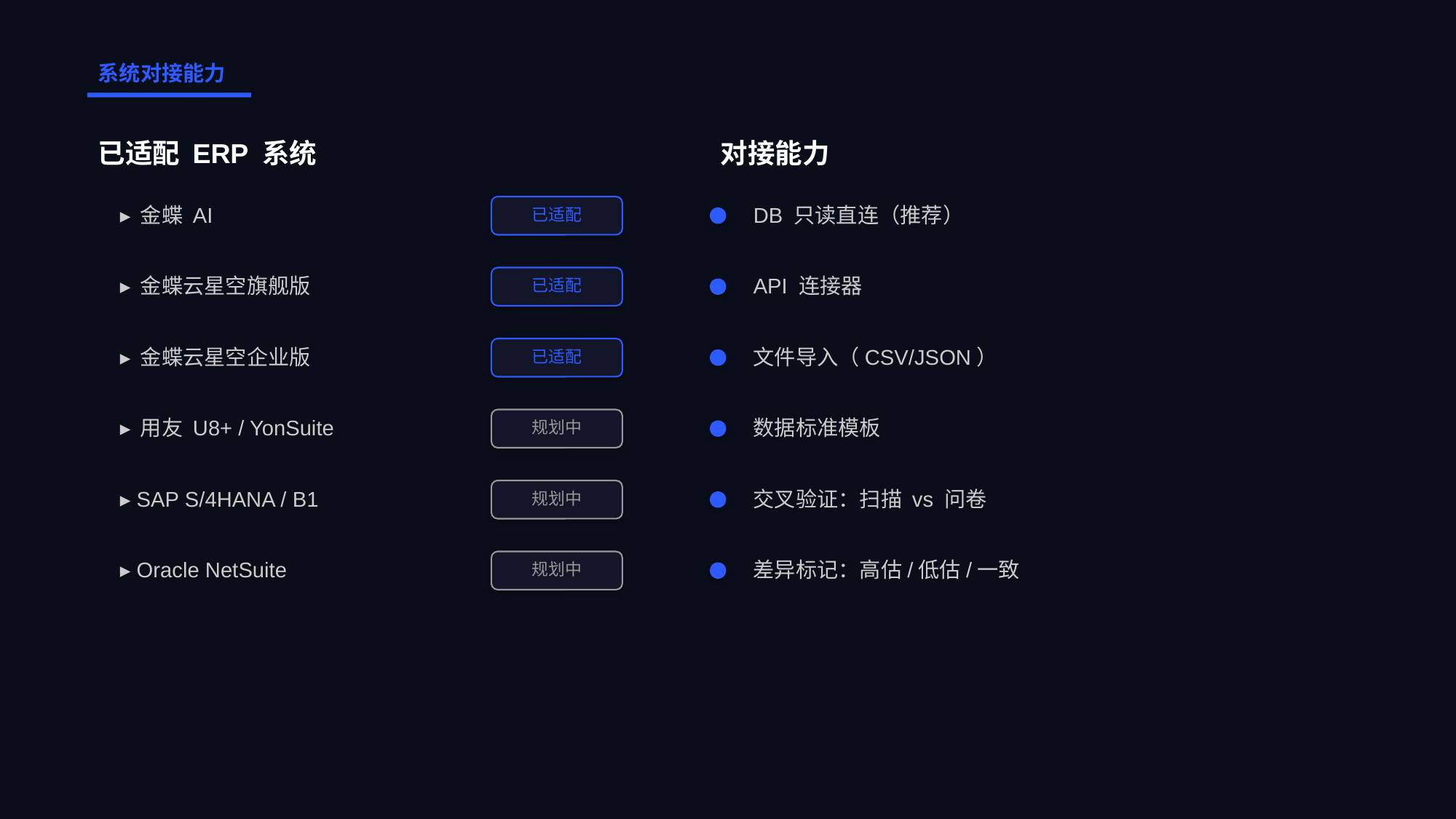

系统对接能力

已适配 ERP 系统
对接能力
▸ 金蝶 AI

DB 只读直连（推荐）
已适配

▸ 金蝶云星空旗舰版

API 连接器
已适配

▸ 金蝶云星空企业版

文件导入（CSV/JSON）
已适配

▸ 用友 U8+ / YonSuite

数据标准模板
规划中

▸ SAP S/4HANA / B1

交叉验证：扫描 vs 问卷
规划中

▸ Oracle NetSuite

差异标记：高估/低估/一致
规划中